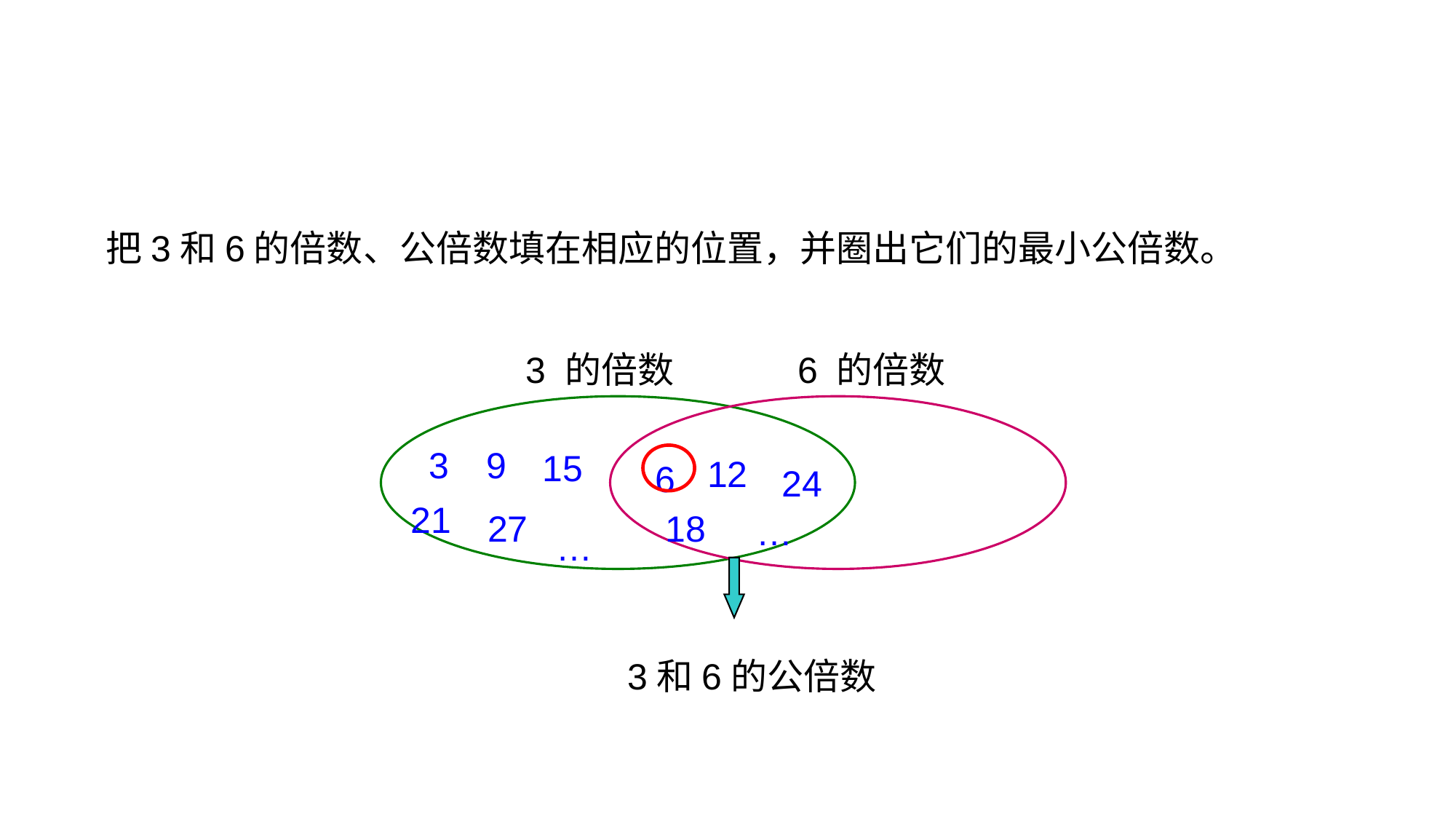

把3和6的倍数、公倍数填在相应的位置，并圈出它们的最小公倍数。
6 的倍数
3 的倍数

3
9
15
12
6
24

21
27
18
…
…

3和6的公倍数